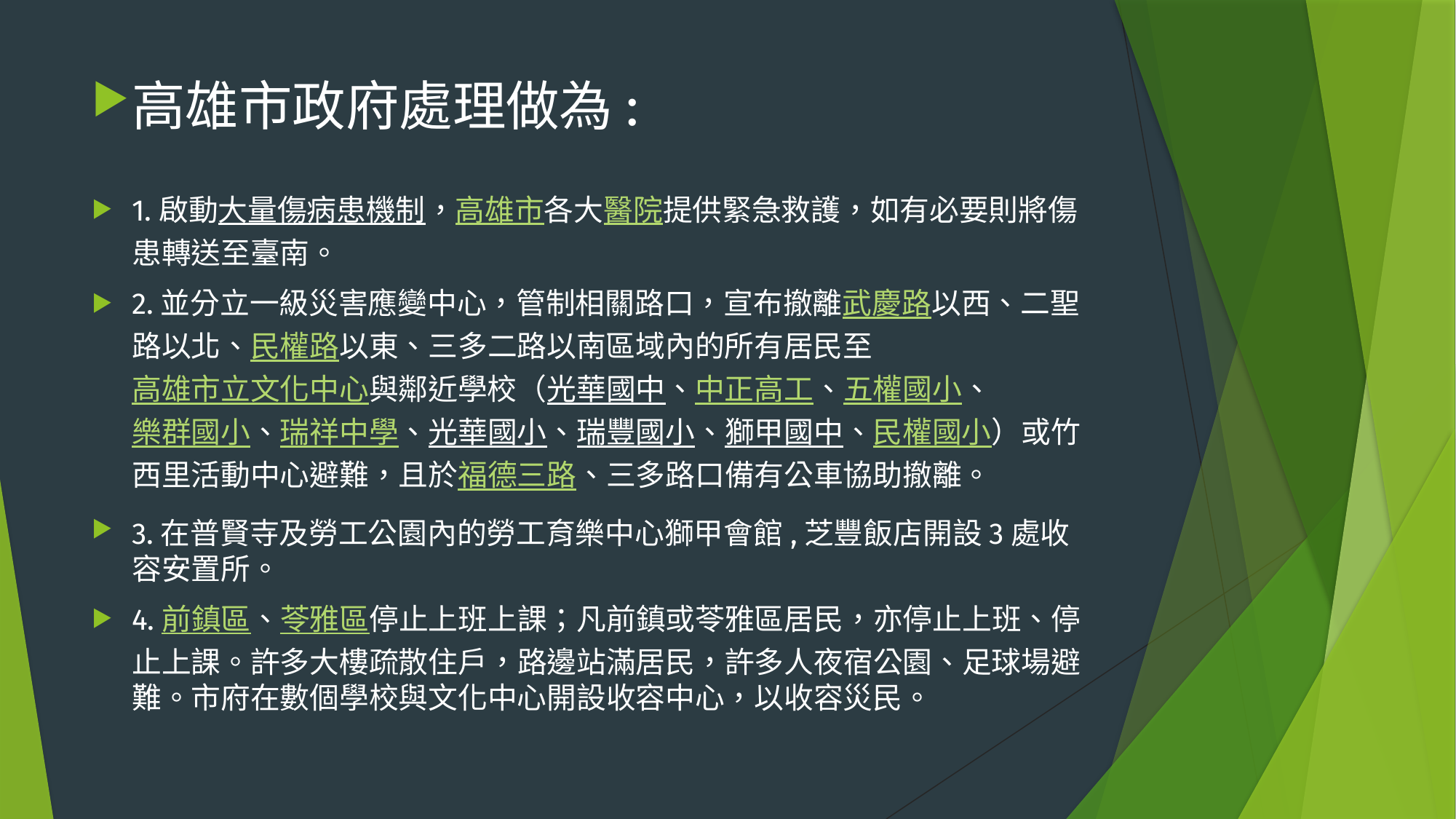

高雄市政府處理做為:

1.啟動大量傷病患機制，高雄市各大醫院提供緊急救護，如有必要則將傷患轉送至臺南。
2.並分立一級災害應變中心，管制相關路口，宣布撤離武慶路以西、二聖路以北、民權路以東、三多二路以南區域內的所有居民至高雄市立文化中心與鄰近學校（光華國中、中正高工、五權國小、樂群國小、瑞祥中學、光華國小、瑞豐國小、獅甲國中、民權國小）或竹西里活動中心避難，且於福德三路、三多路口備有公車協助撤離。
3.在普賢寺及勞工公園內的勞工育樂中心獅甲會館,芝豐飯店開設3處收容安置所。
4.前鎮區、苓雅區停止上班上課；凡前鎮或苓雅區居民，亦停止上班、停止上課。許多大樓疏散住戶，路邊站滿居民，許多人夜宿公園、足球場避難。市府在數個學校與文化中心開設收容中心，以收容災民。